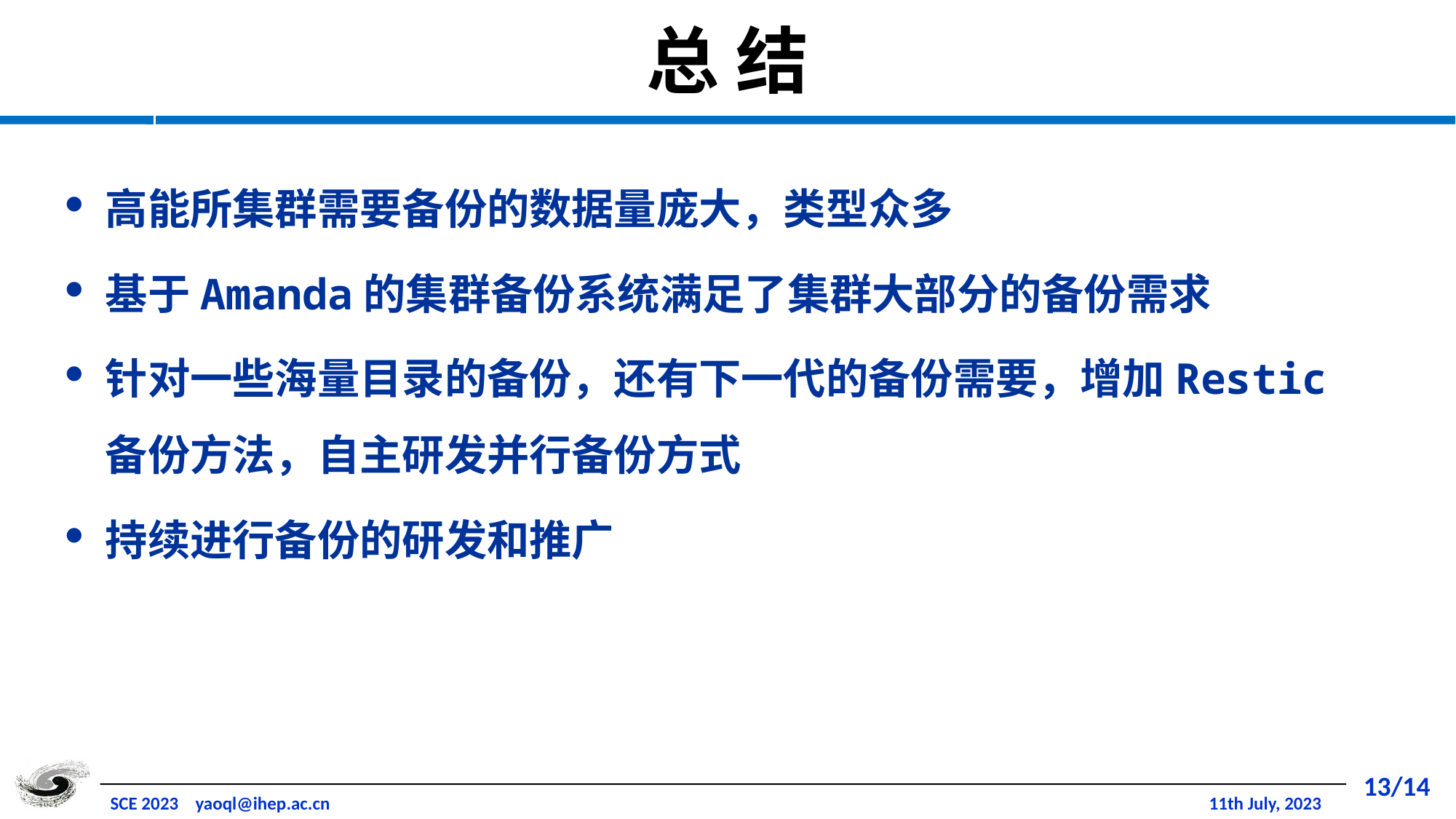

# 总 结
高能所集群需要备份的数据量庞大，类型众多
基于Amanda的集群备份系统满足了集群大部分的备份需求
针对一些海量目录的备份，还有下一代的备份需要，增加Restic备份方法，自主研发并行备份方式
持续进行备份的研发和推广